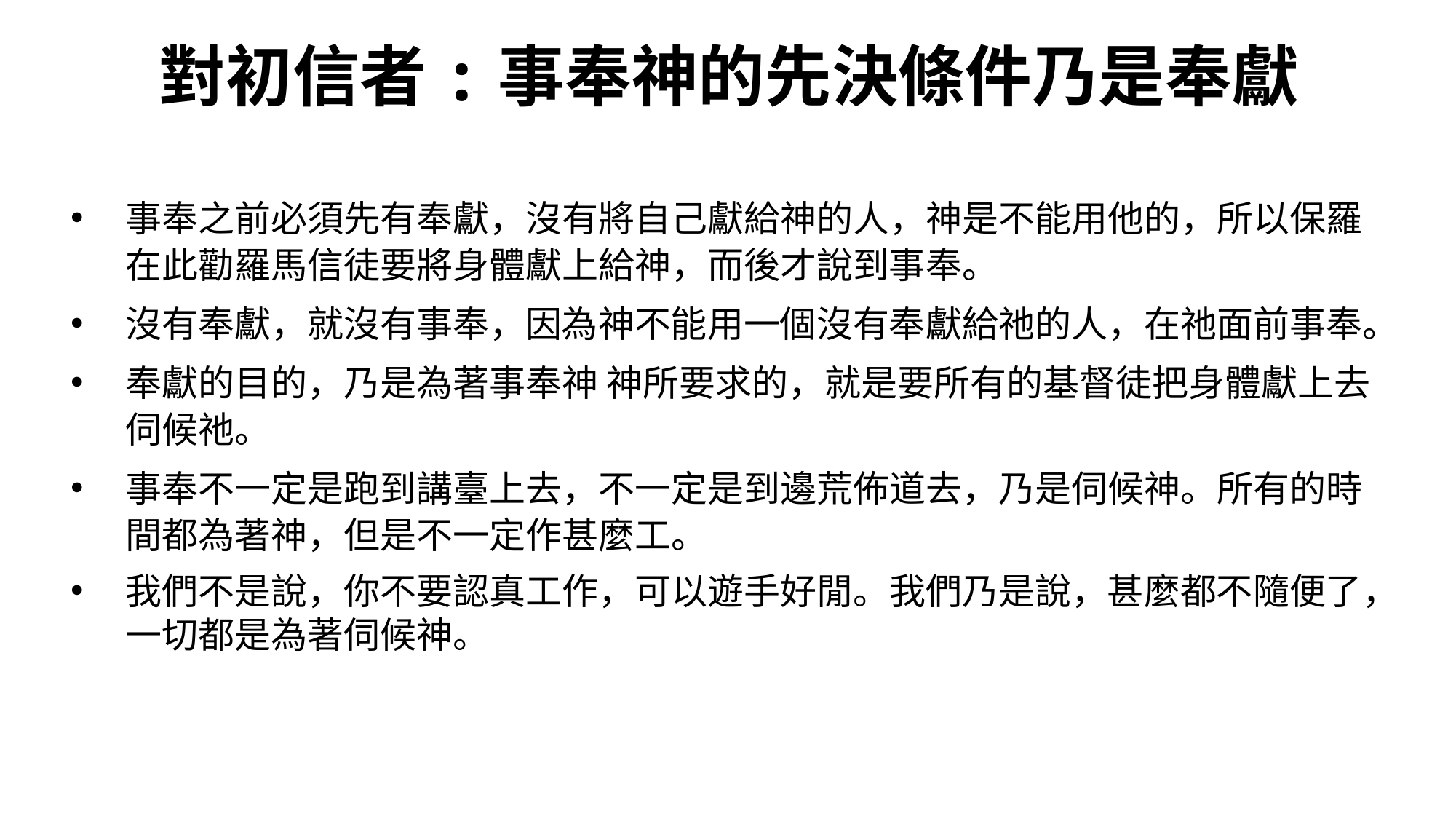

# 對初信者:事奉神的先決條件乃是奉獻
事奉之前必須先有奉獻，沒有將自己獻給神的人，神是不能用他的，所以保羅在此勸羅馬信徒要將身體獻上給神，而後才說到事奉。
沒有奉獻，就沒有事奉，因為神不能用一個沒有奉獻給祂的人，在祂面前事奉。
奉獻的目的，乃是為著事奉神 神所要求的，就是要所有的基督徒把身體獻上去伺候祂。
事奉不一定是跑到講臺上去，不一定是到邊荒佈道去，乃是伺候神。所有的時間都為著神，但是不一定作甚麼工。
我們不是說，你不要認真工作，可以遊手好閒。我們乃是說，甚麼都不隨便了，一切都是為著伺候神。